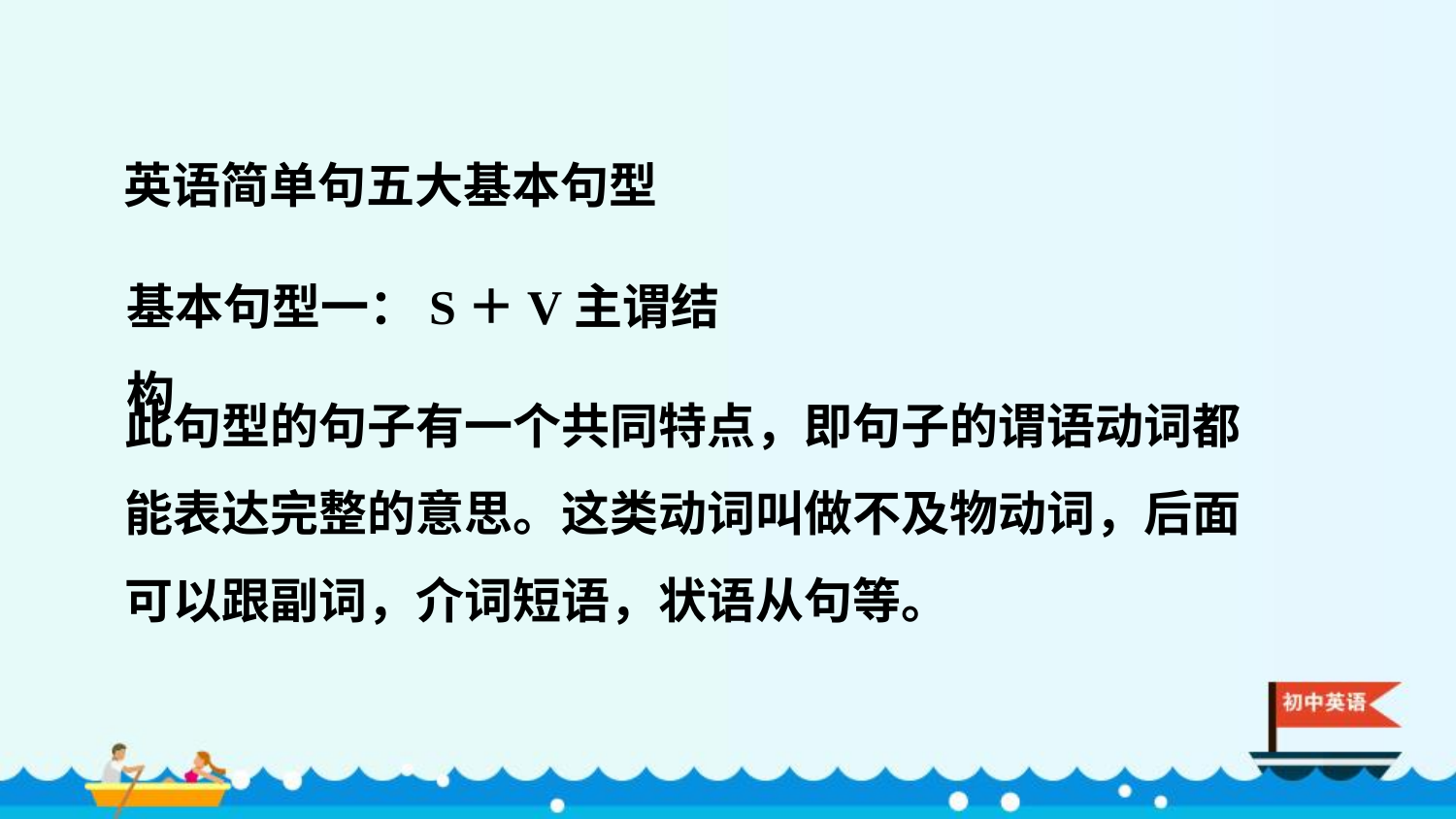

英语简单句五大基本句型
基本句型一：S＋V主谓结构
此句型的句子有一个共同特点，即句子的谓语动词都能表达完整的意思。这类动词叫做不及物动词，后面可以跟副词，介词短语，状语从句等。